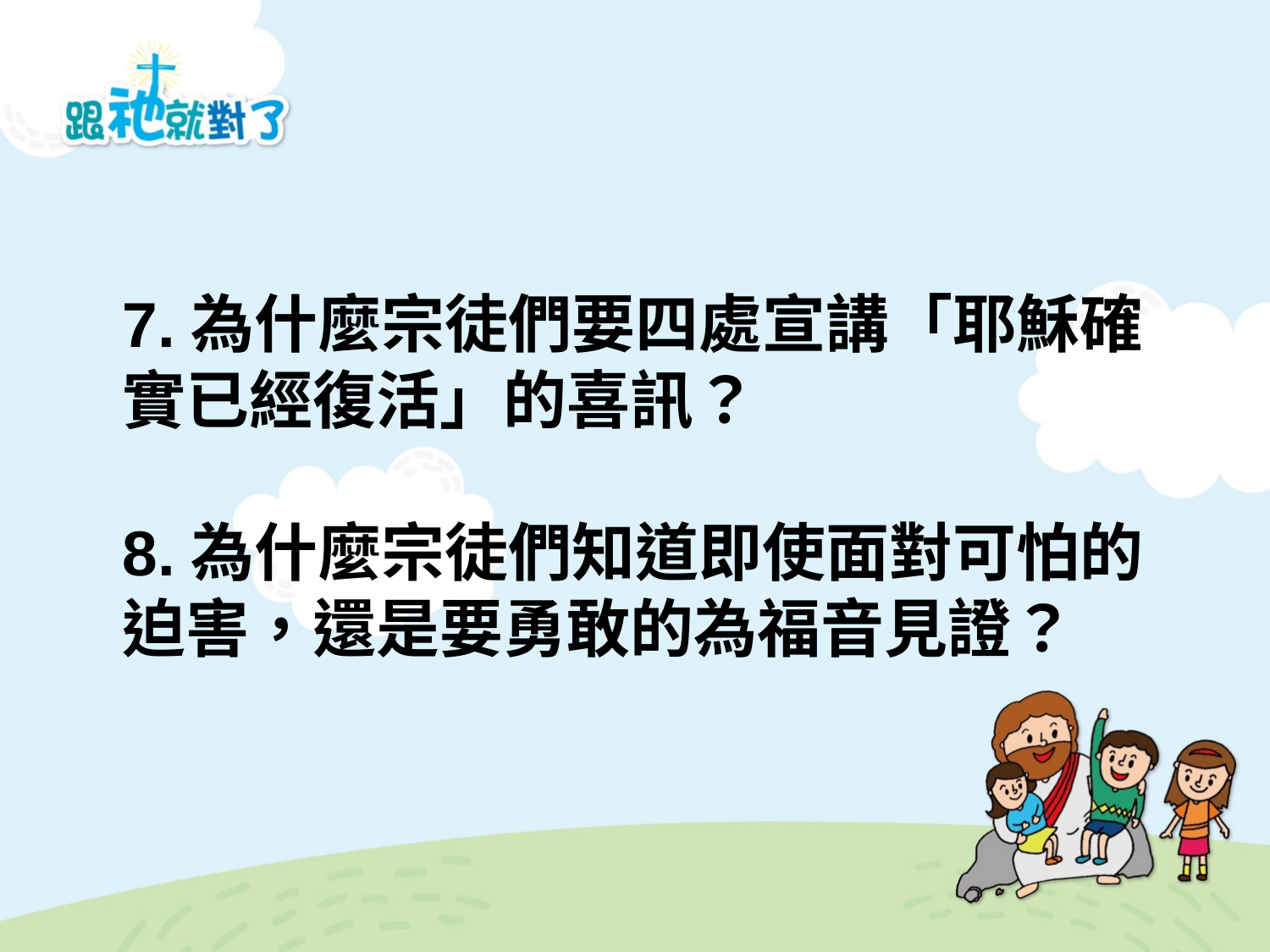

7.為什麼宗徒們要四處宣講「耶穌確實已經復活」的喜訊？

8.為什麼宗徒們知道即使面對可怕的迫害，還是要勇敢的為福音見證？